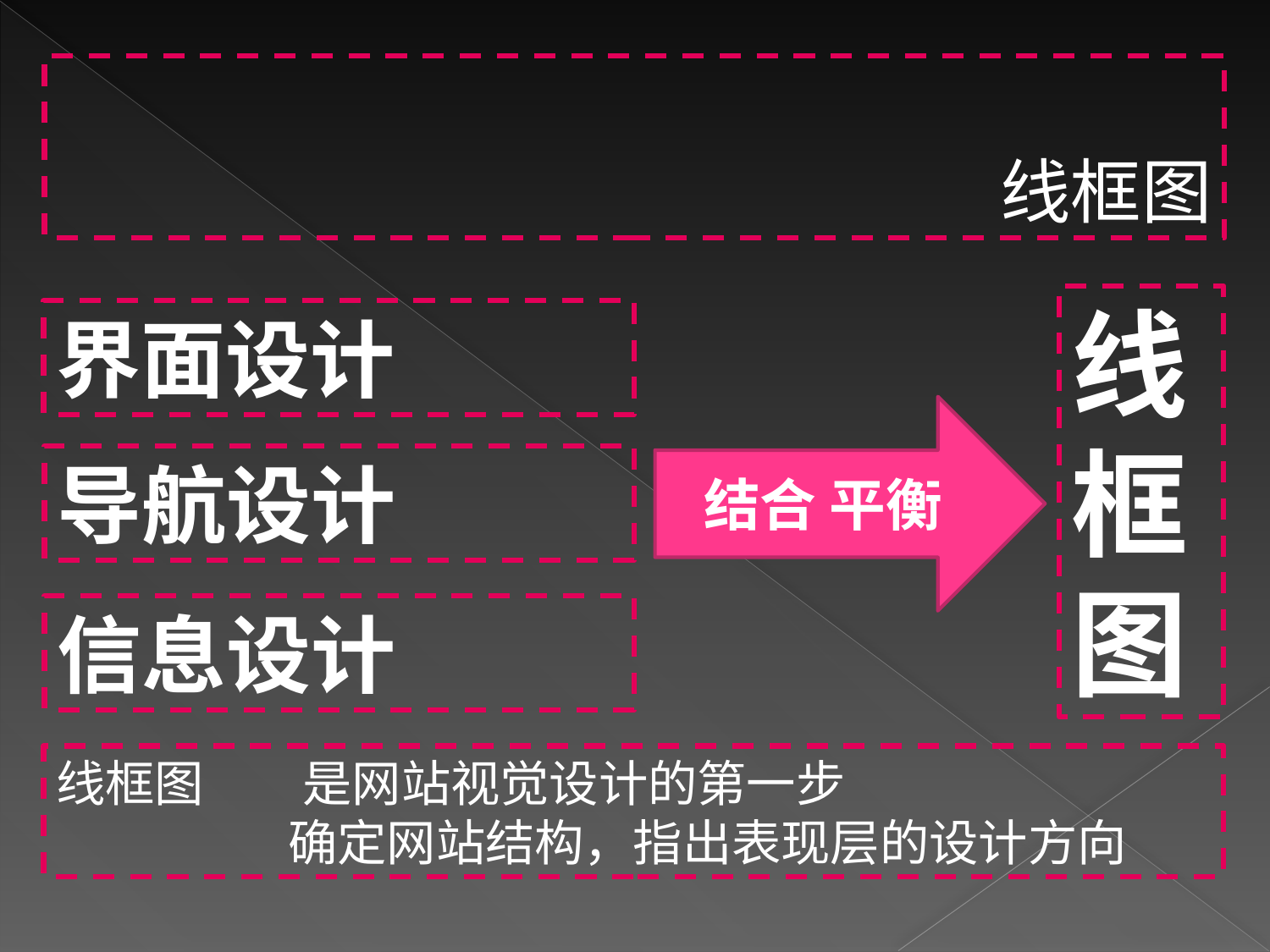

线框图
线
框
图
界面设计
结合 平衡
导航设计
信息设计
线框图         是网站视觉设计的第一步
                    确定网站结构，指出表现层的设计方向